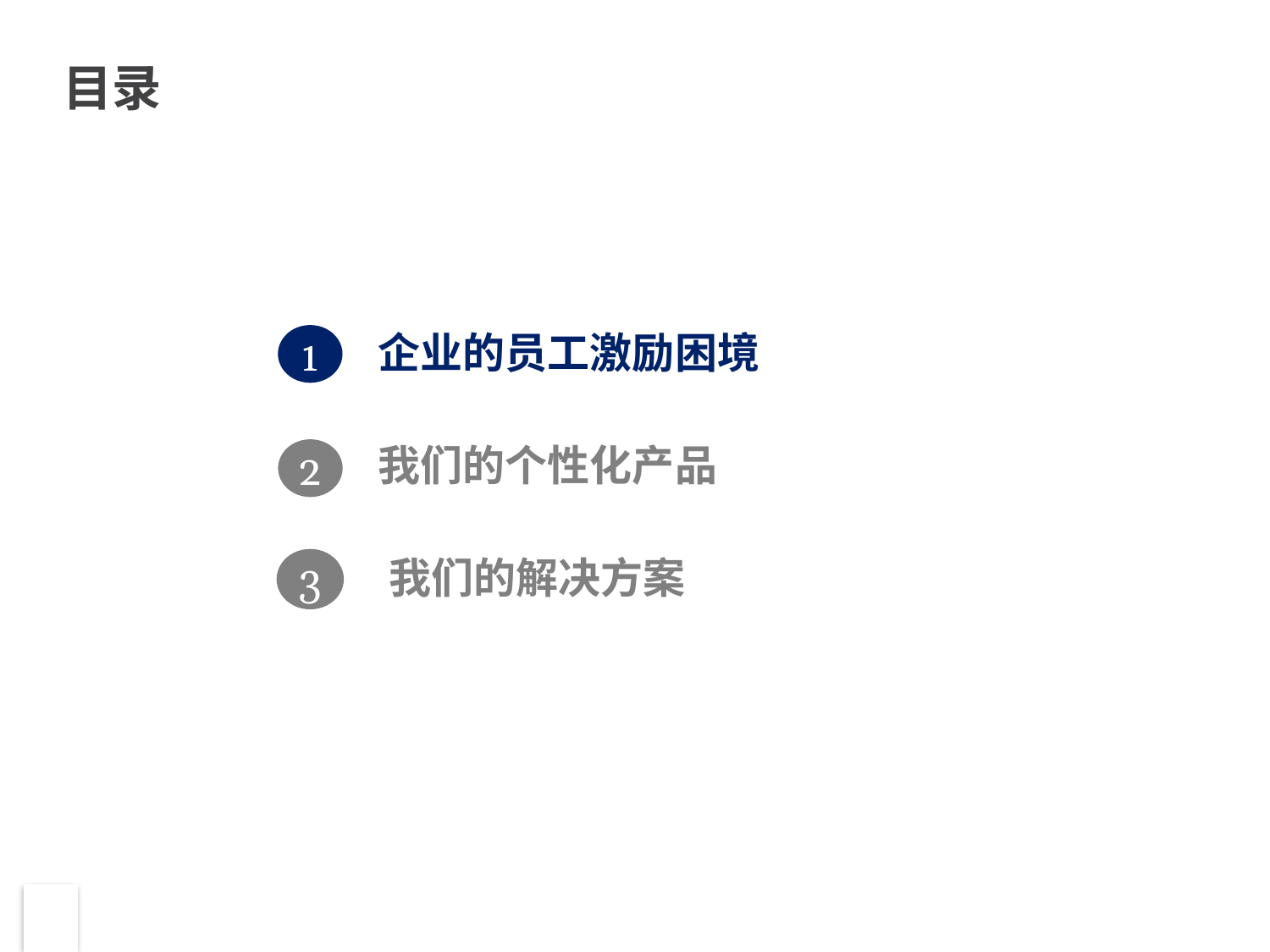

# 目录
1
企业的员工激励困境

我们的个性化产品

        我们的解决方案

2
3